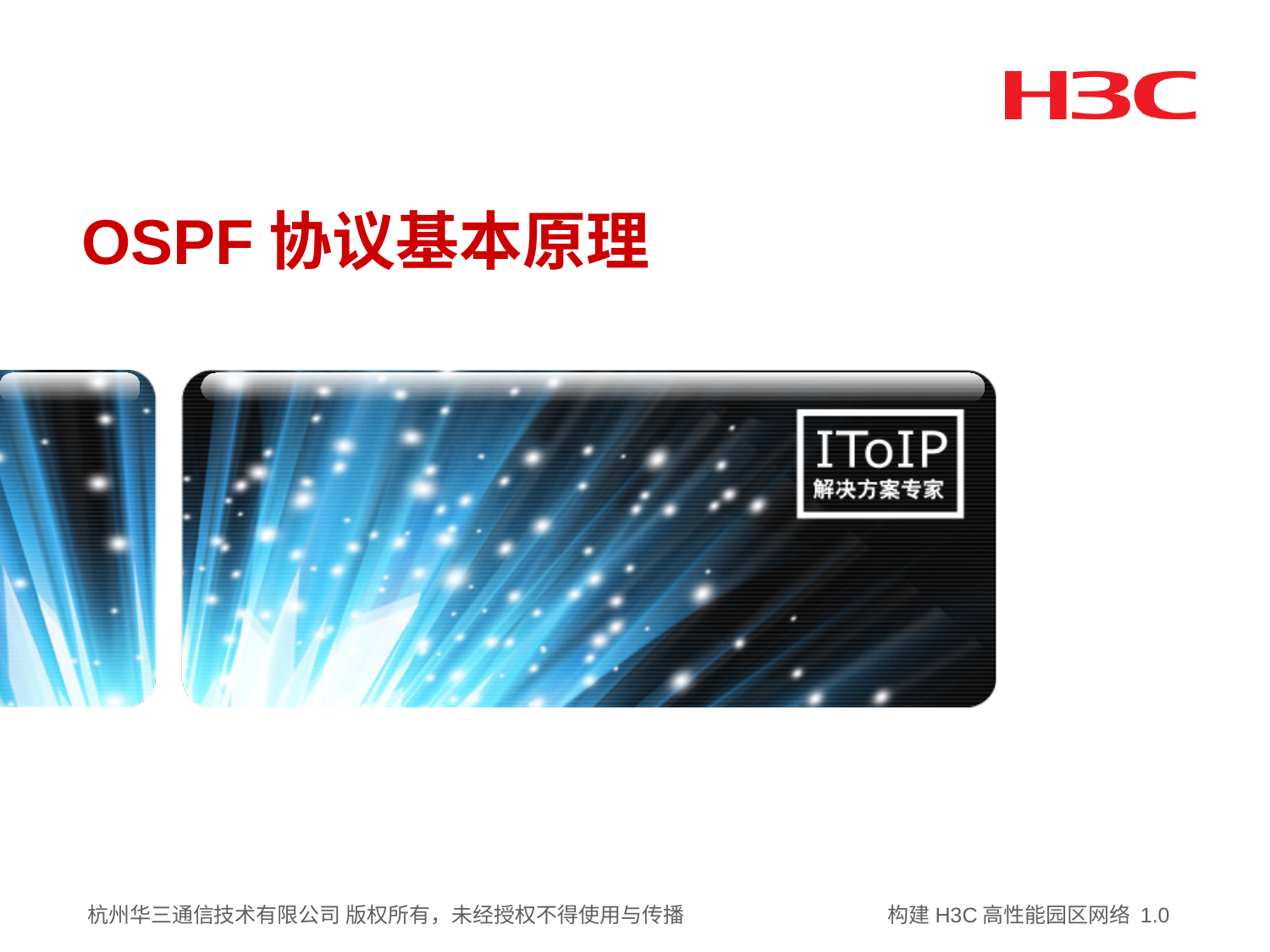

OSPF协议基本原理
杭州华三通信技术有限公司 版权所有，未经授权不得使用与传播
构建H3C高性能园区网络 1.0